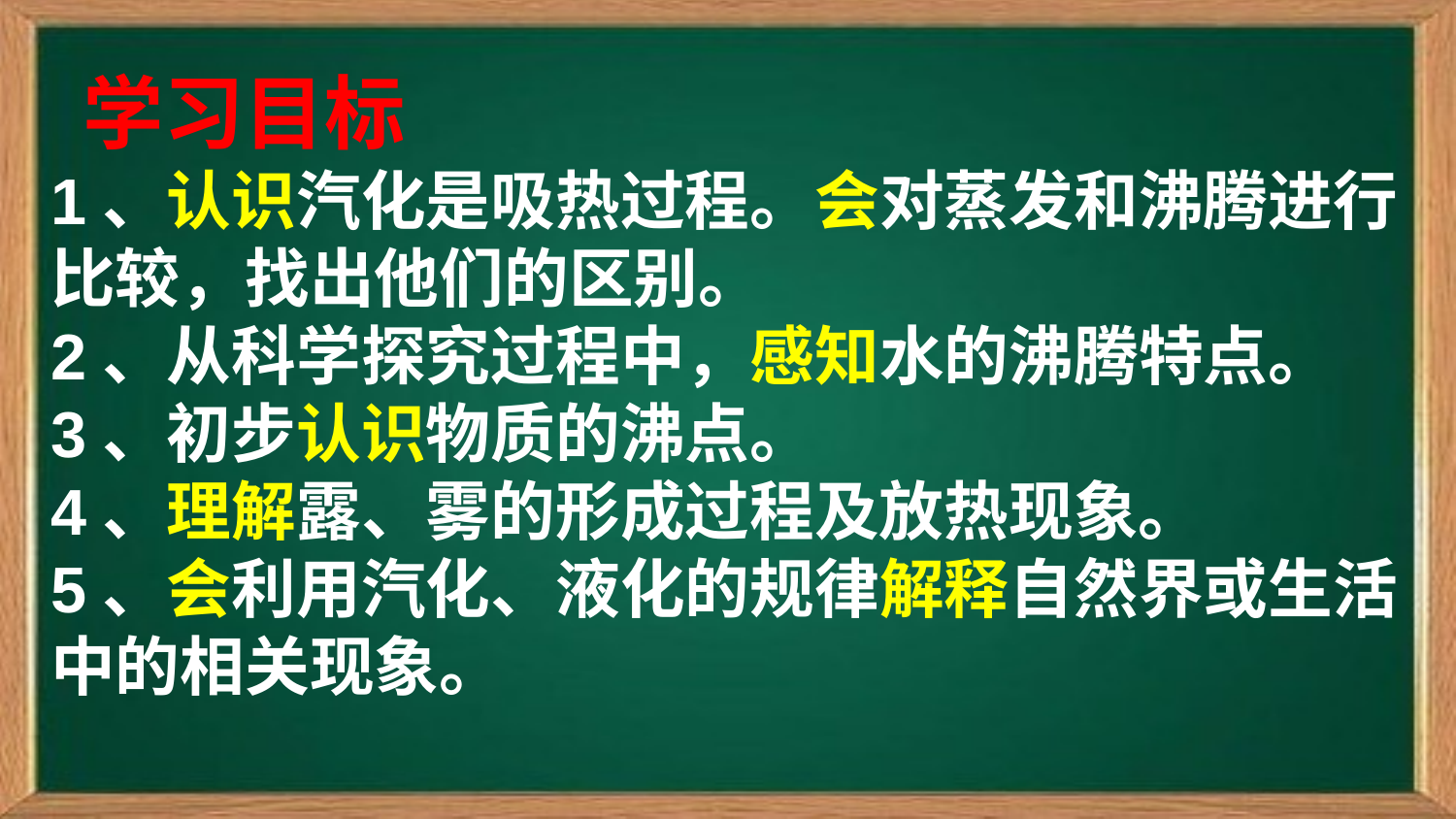

学习目标
1、认识汽化是吸热过程。会对蒸发和沸腾进行比较，找出他们的区别。
2、从科学探究过程中，感知水的沸腾特点。
3、初步认识物质的沸点。
4、理解露、雾的形成过程及放热现象。
5、会利用汽化、液化的规律解释自然界或生活中的相关现象。